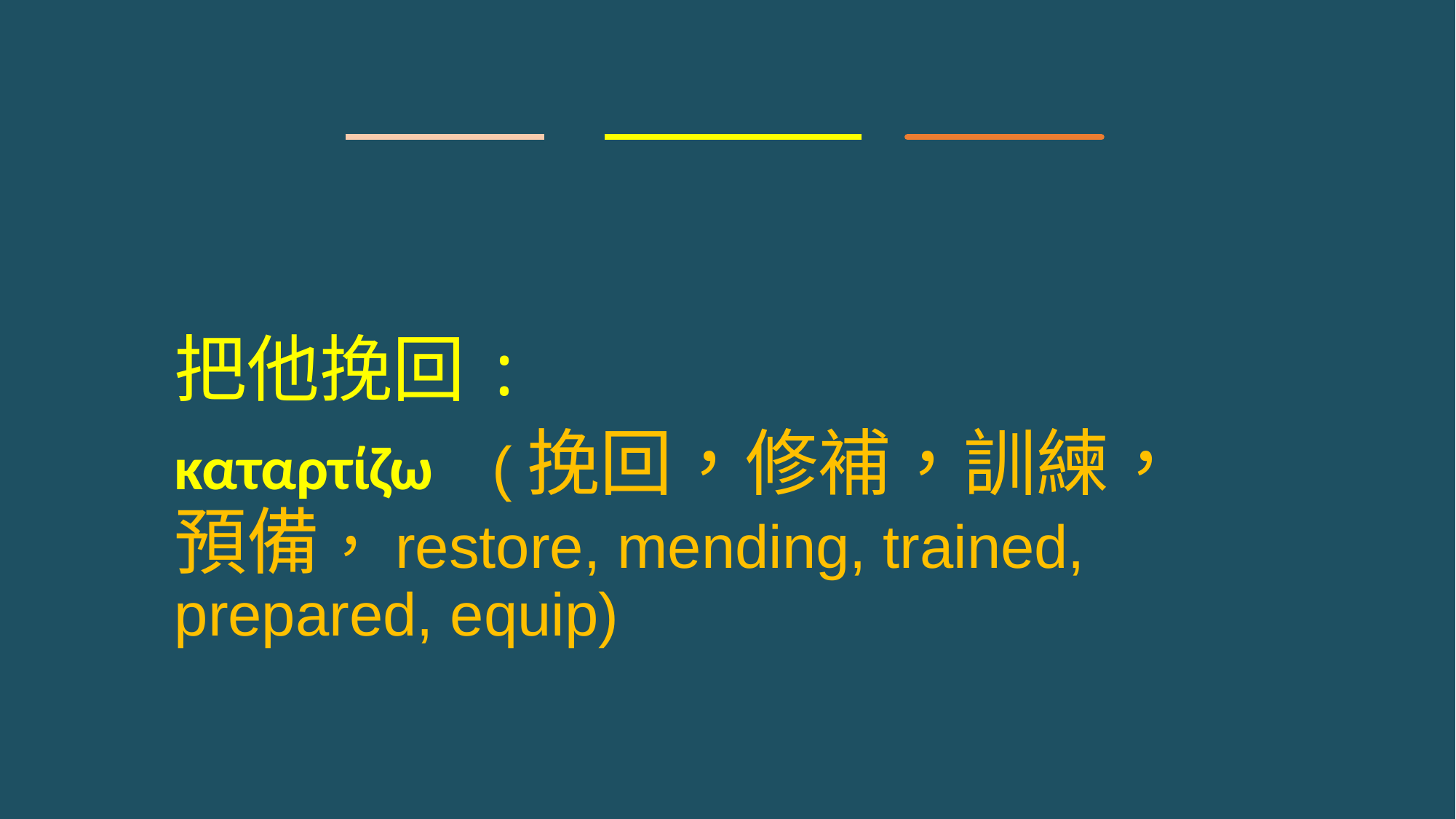

把他挽回:
καταρτίζω       (挽回，修補，訓練，預備，restore, mending, trained, prepared, equip)